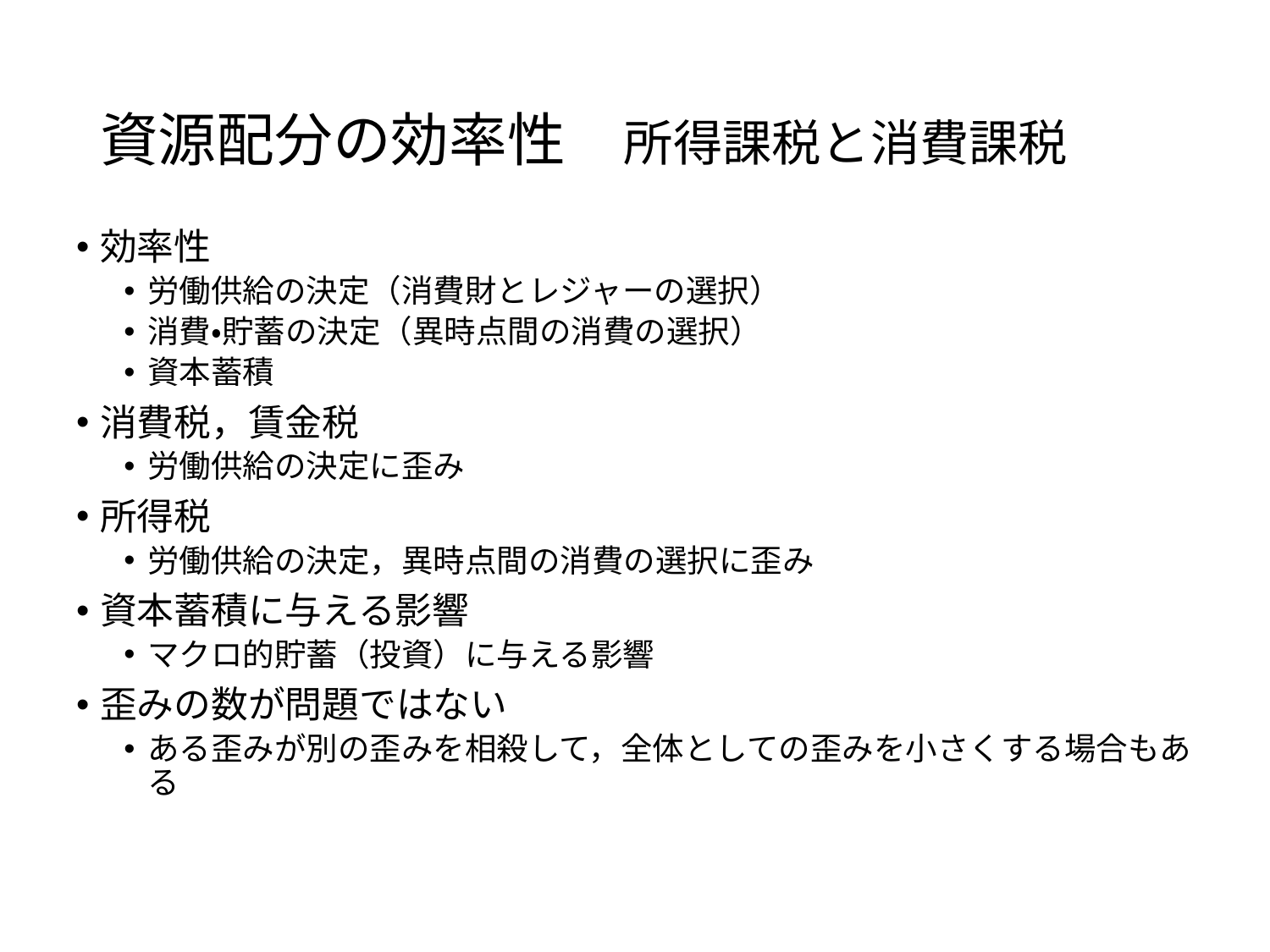

# 資源配分の効率性　所得課税と消費課税
効率性
労働供給の決定（消費財とレジャーの選択）
消費・貯蓄の決定（異時点間の消費の選択）
資本蓄積
消費税，賃金税
労働供給の決定に歪み
所得税
労働供給の決定，異時点間の消費の選択に歪み
資本蓄積に与える影響
マクロ的貯蓄（投資）に与える影響
歪みの数が問題ではない
ある歪みが別の歪みを相殺して，全体としての歪みを小さくする場合もある